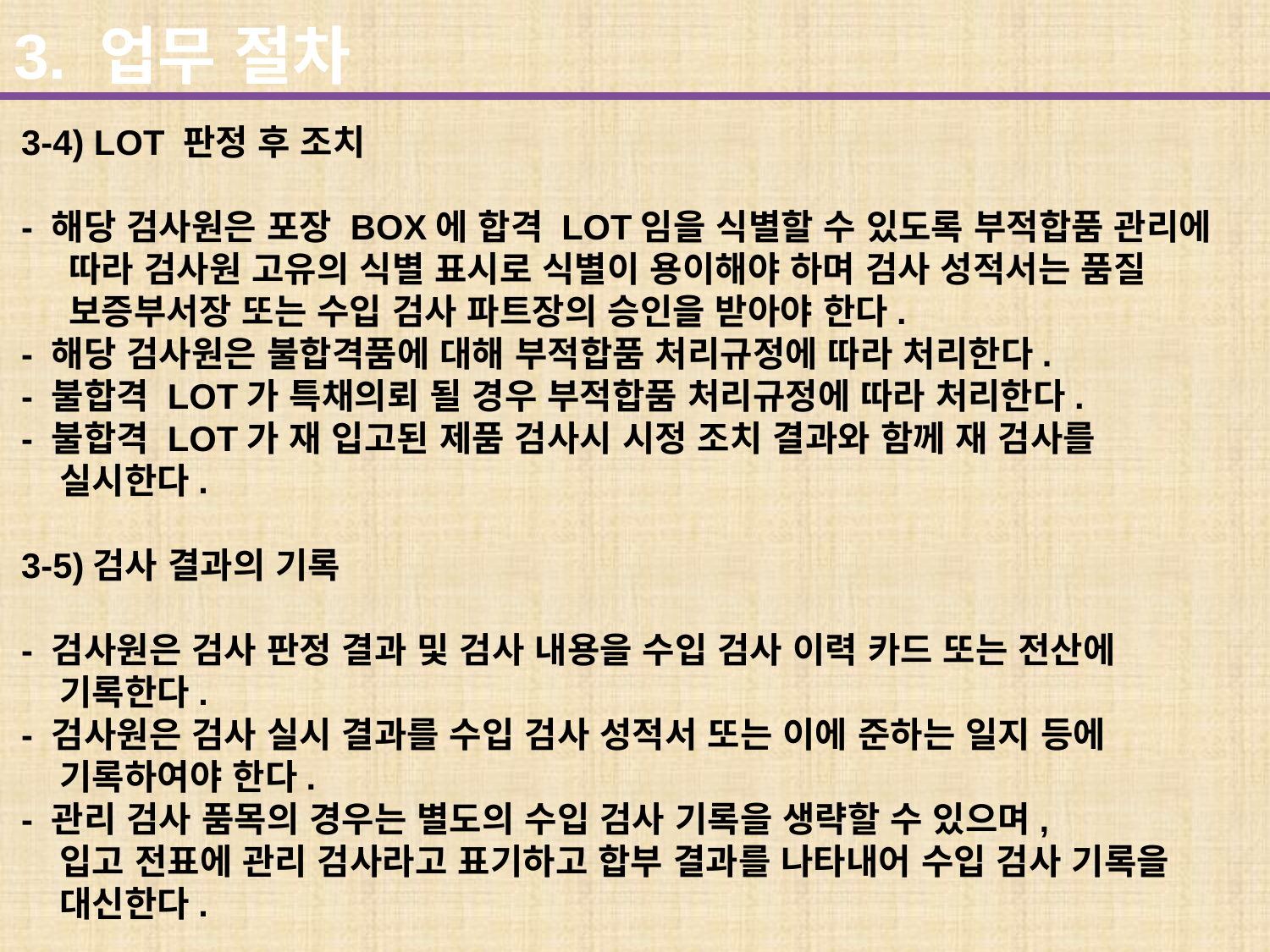

3. 업무 절차
3-4) LOT 판정 후 조치

- 해당 검사원은 포장 BOX에 합격 LOT임을 식별할 수 있도록 부적합품 관리에 따라 검사원 고유의 식별 표시로 식별이 용이해야 하며 검사 성적서는 품질 보증부서장 또는 수입 검사 파트장의 승인을 받아야 한다.
- 해당 검사원은 불합격품에 대해 부적합품 처리규정에 따라 처리한다.
- 불합격 LOT가 특채의뢰 될 경우 부적합품 처리규정에 따라 처리한다.
- 불합격 LOT가 재 입고된 제품 검사시 시정 조치 결과와 함께 재 검사를
   실시한다.

3-5)검사 결과의 기록

- 검사원은 검사 판정 결과 및 검사 내용을 수입 검사 이력 카드 또는 전산에
   기록한다.
- 검사원은 검사 실시 결과를 수입 검사 성적서 또는 이에 준하는 일지 등에
   기록하여야 한다.
- 관리 검사 품목의 경우는 별도의 수입 검사 기록을 생략할 수 있으며,
   입고 전표에 관리 검사라고 표기하고 합부 결과를 나타내어 수입 검사 기록을
   대신한다.